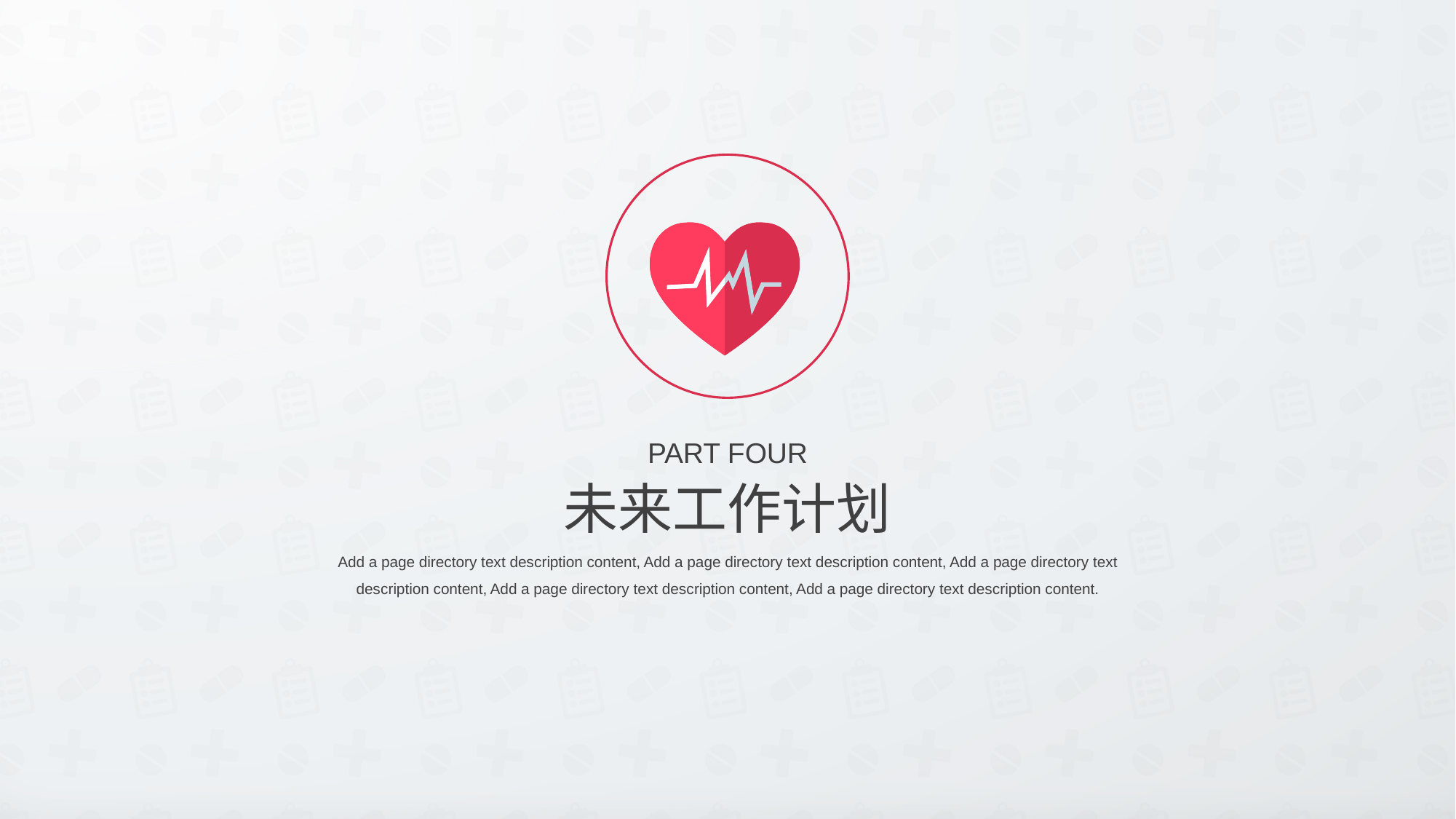

PART FOUR
未来工作计划
Add a page directory text description content, Add a page directory text description content, Add a page directory text description content, Add a page directory text description content, Add a page directory text description content.